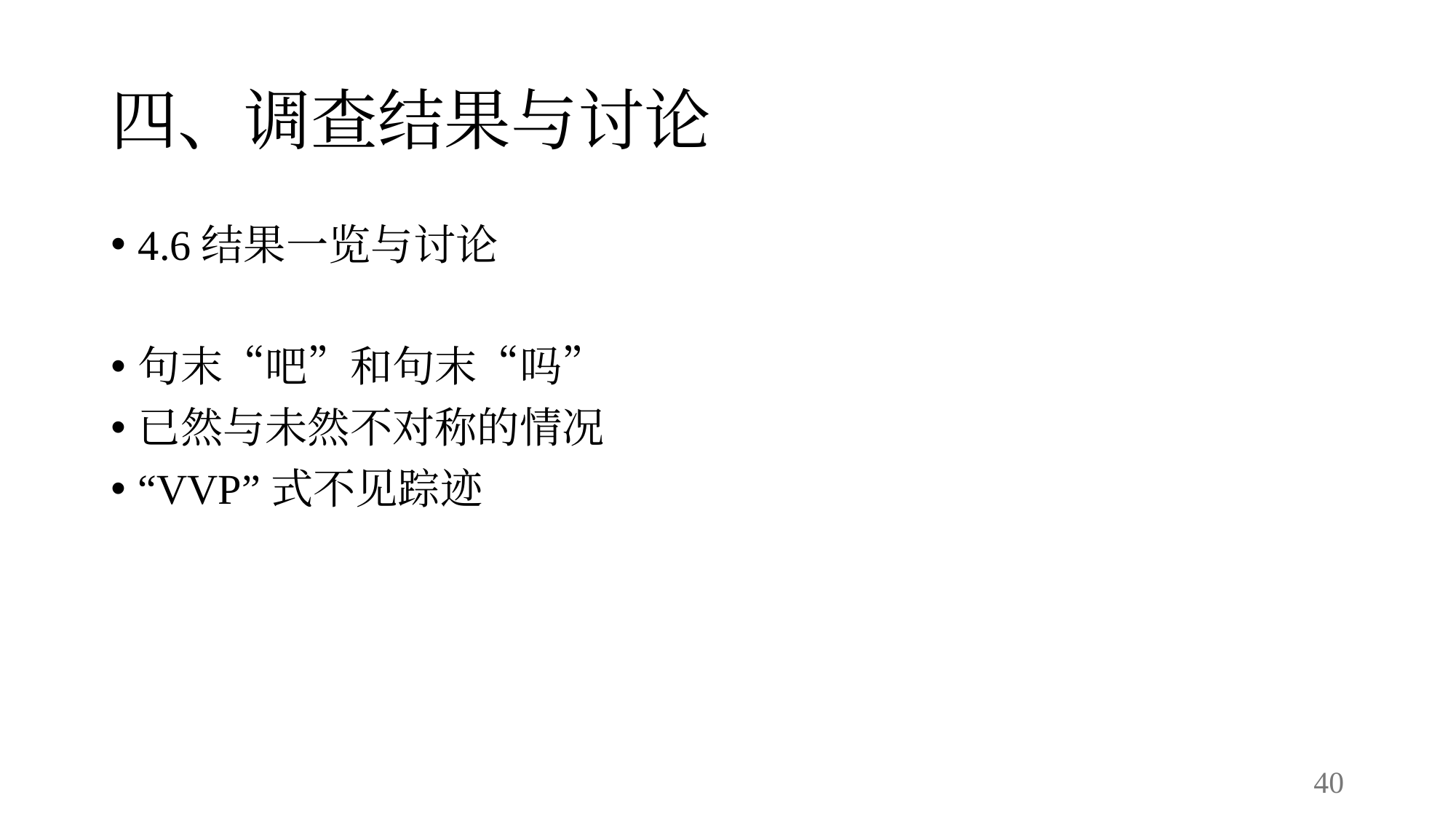

# 四、调查结果与讨论
4.6结果一览与讨论

句末“吧”和句末“吗”
已然与未然不对称的情况
“VVP”式不见踪迹
40